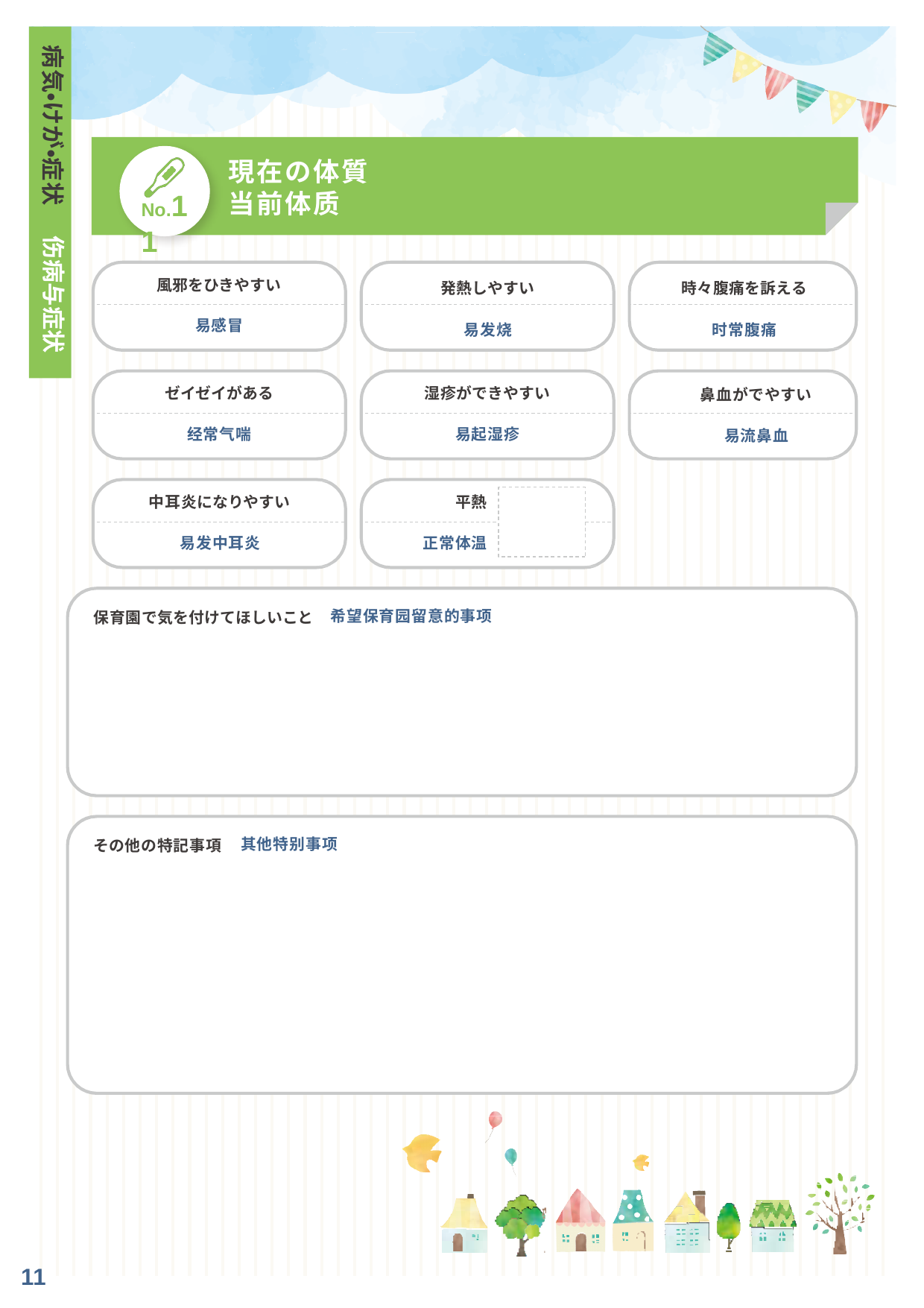

病気・けが・症状

現在の体質

No.11
当前体质
伤病与症状

発熱しやすい

易发烧
時々腹痛を訴える

时常腹痛
風邪をひきやすい
易感冒

鼻血がでやすい

易流鼻血
ゼイゼイがある
湿疹ができやすい
经常气喘
易起湿疹

中耳炎になりやすい
平熱
易发中耳炎
正常体温

希望保育园留意的事项
保育園で気を付けてほしいこと

其他特别事项
その他の特記事項

11